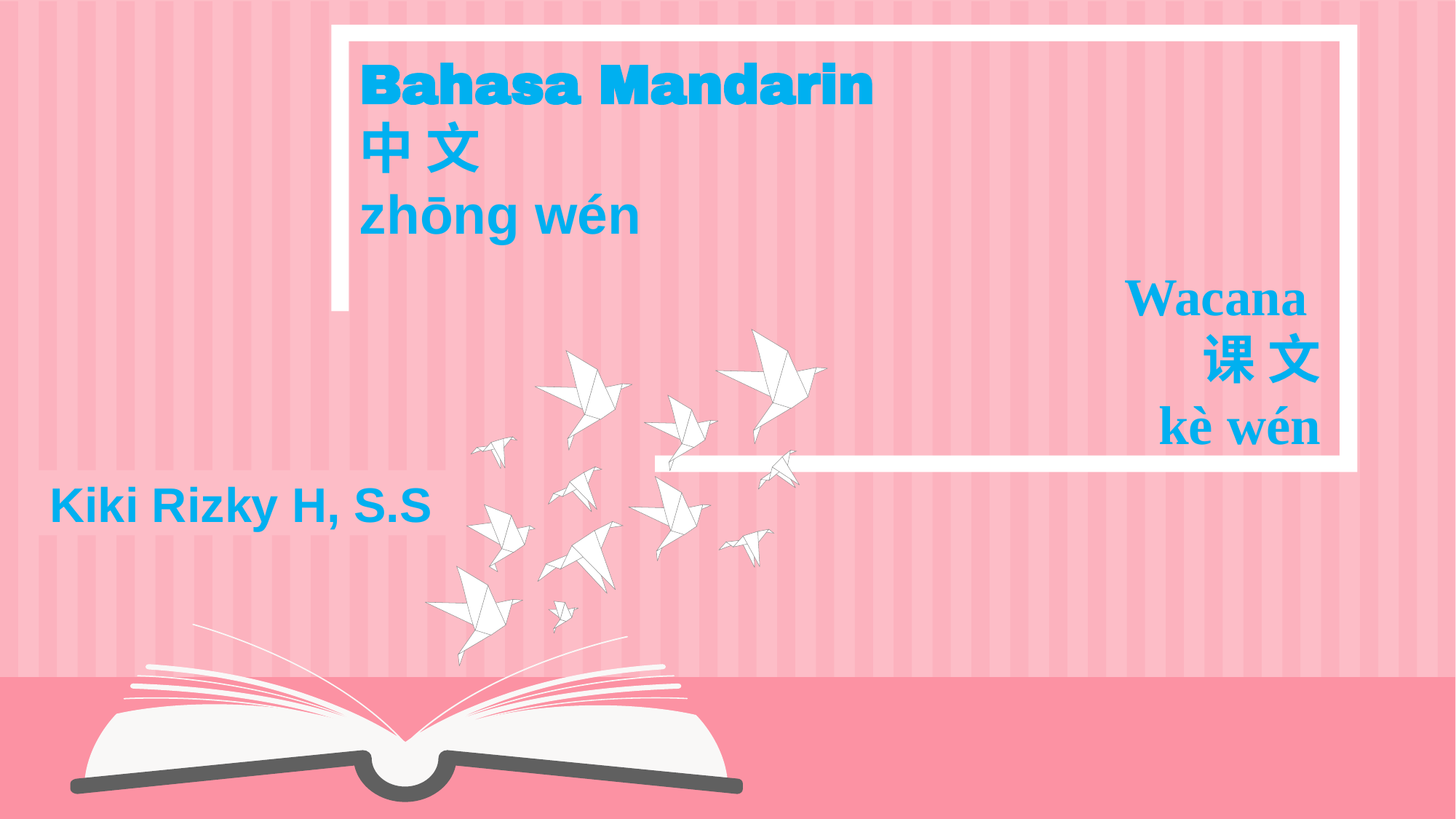

Bahasa Mandarin
中 文
zhōng wén
Wacana
课 文
kè wén

Kiki Rizky H, S.S